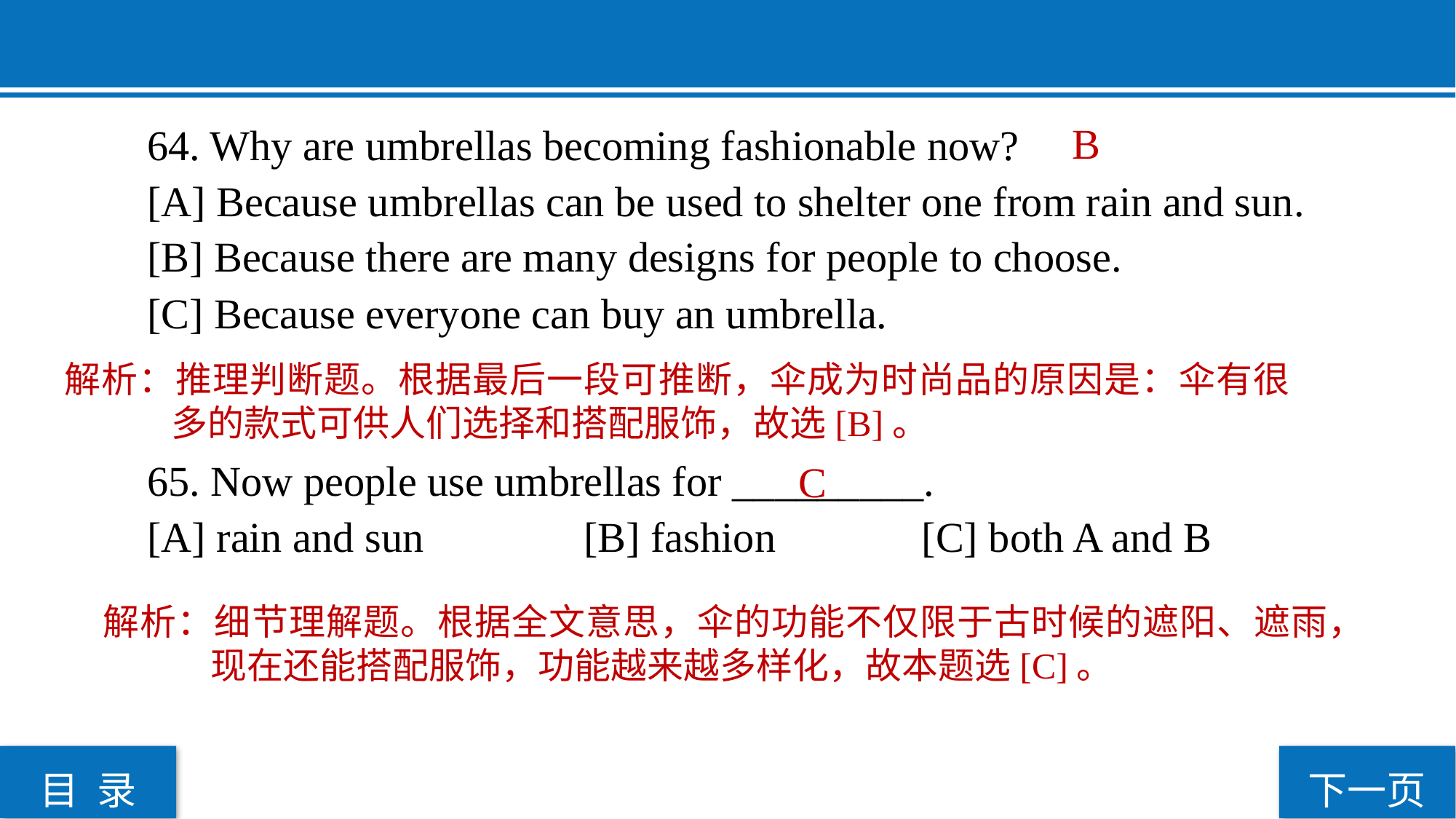

64. Why are umbrellas becoming fashionable now?
[A] Because umbrellas can be used to shelter one from rain and sun.
[B] Because there are many designs for people to choose.
[C] Because everyone can buy an umbrella.

65. Now people use umbrellas for _________.
[A] rain and sun 		[B] fashion		 [C] both A and B
 B
解析：推理判断题。根据最后一段可推断，伞成为时尚品的原因是：伞有很多的款式可供人们选择和搭配服饰，故选[B]。
C
解析：细节理解题。根据全文意思，伞的功能不仅限于古时候的遮阳、遮雨，现在还能搭配服饰，功能越来越多样化，故本题选[C]。